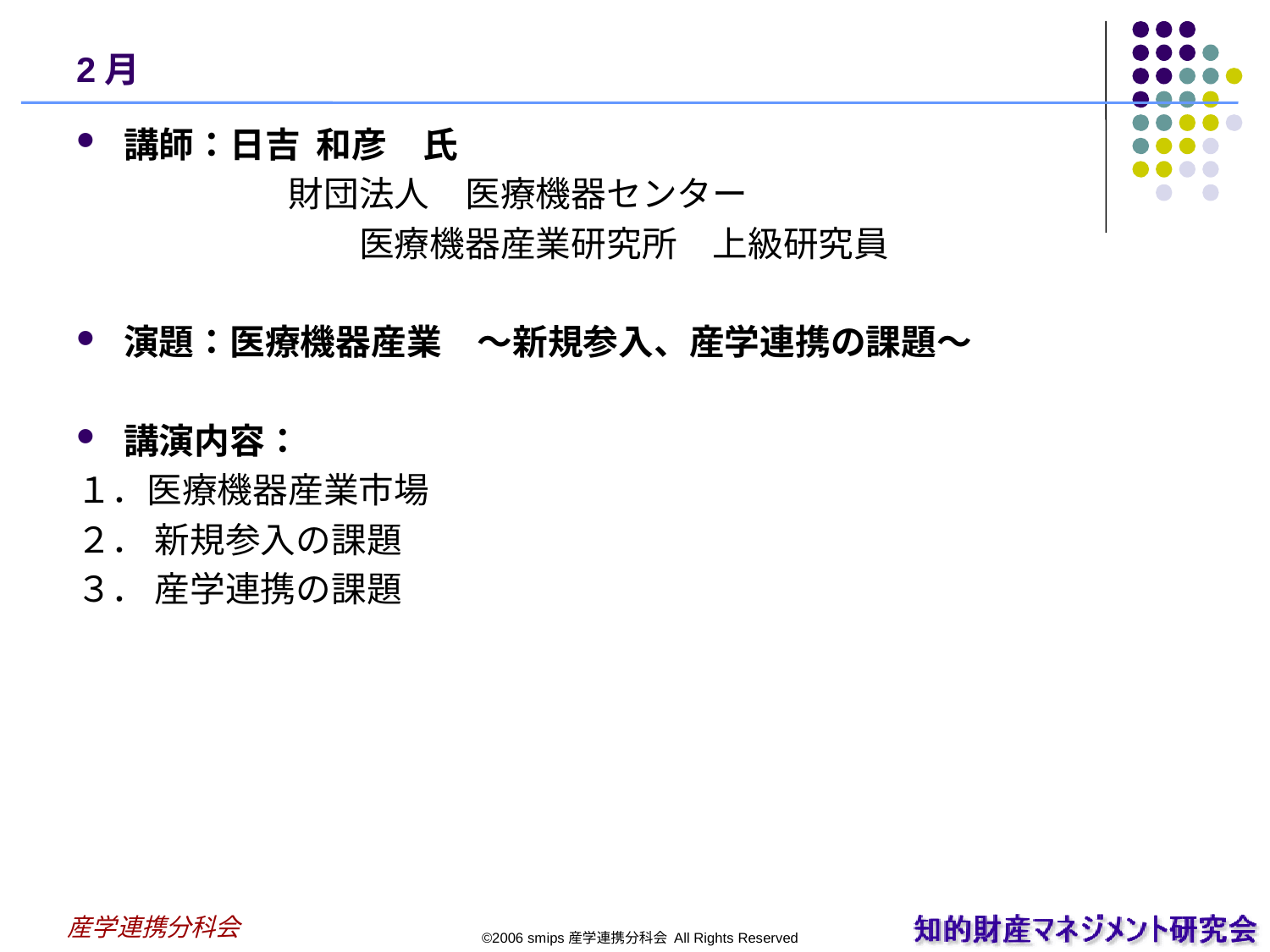

# 2月
講師：日吉  和彦　氏
　　　　　　財団法人　医療機器センター
　　　　　　　　医療機器産業研究所　上級研究員

演題：医療機器産業　～新規参入、産学連携の課題～

講演内容：
１．医療機器産業市場
２． 新規参入の課題
３． 産学連携の課題